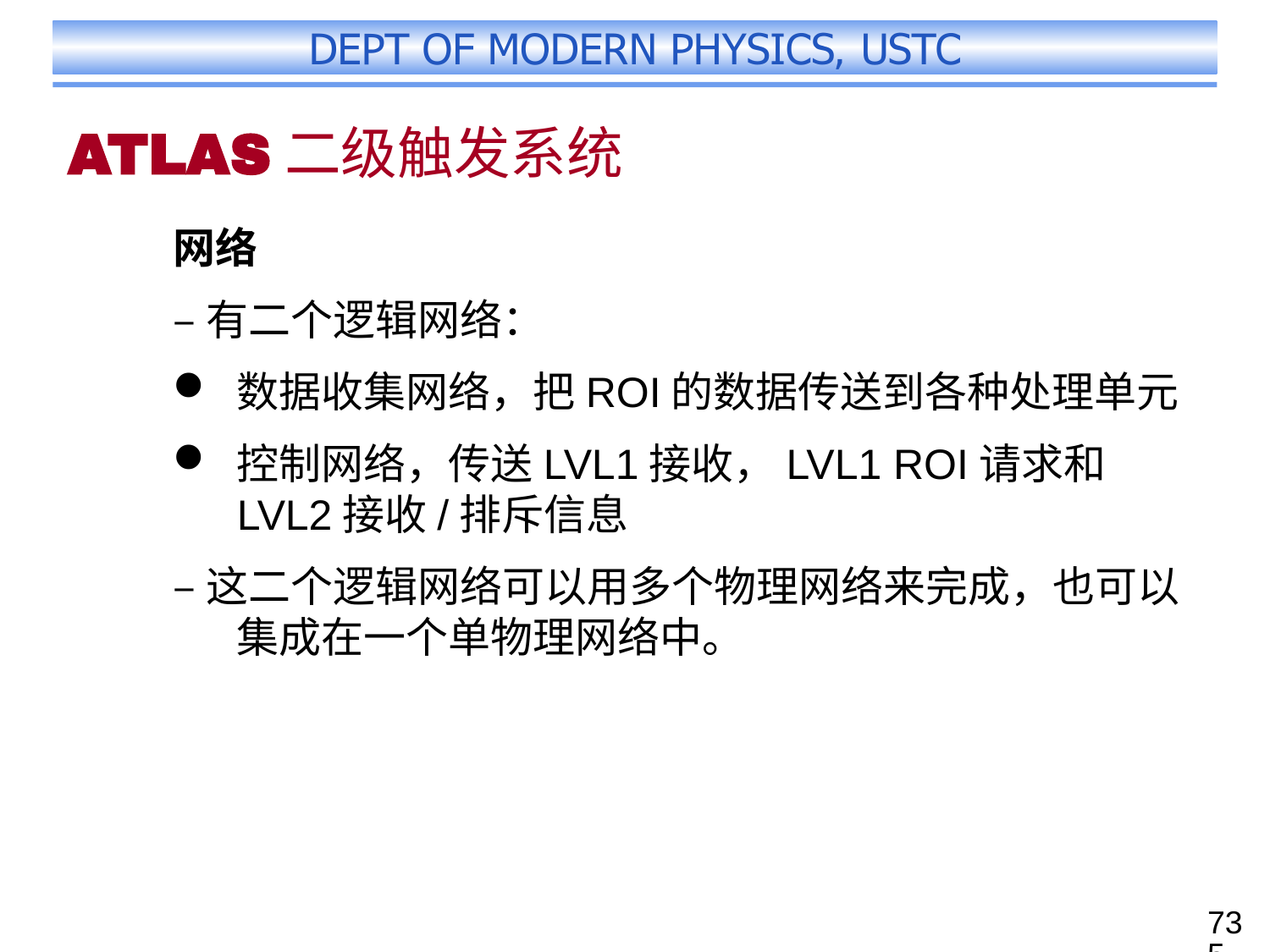

# ATLAS二级触发系统
网络
–有二个逻辑网络：
数据收集网络，把ROI的数据传送到各种处理单元
控制网络，传送LVL1接收，LVL1 ROI请求和LVL2接收/排斥信息
–这二个逻辑网络可以用多个物理网络来完成，也可以集成在一个单物理网络中。
735